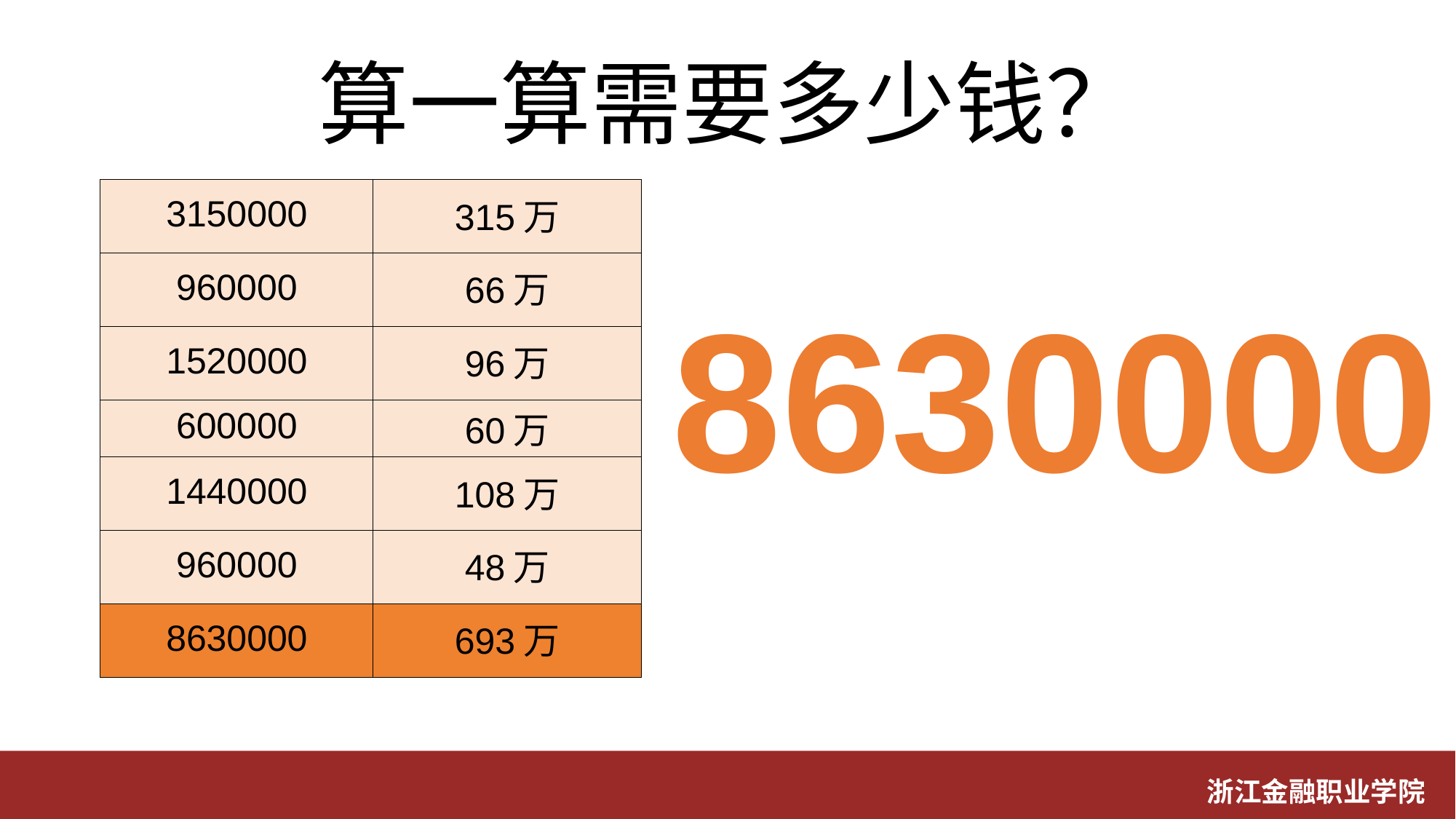

# 算一算需要多少钱？
| 3150000 | 315万 |
| --- | --- |
| 960000 | 66万 |
| 1520000 | 96万 |
| 600000 | 60万 |
| 1440000 | 108万 |
| 960000 | 48万 |
| 8630000 | 693万 |
8630000